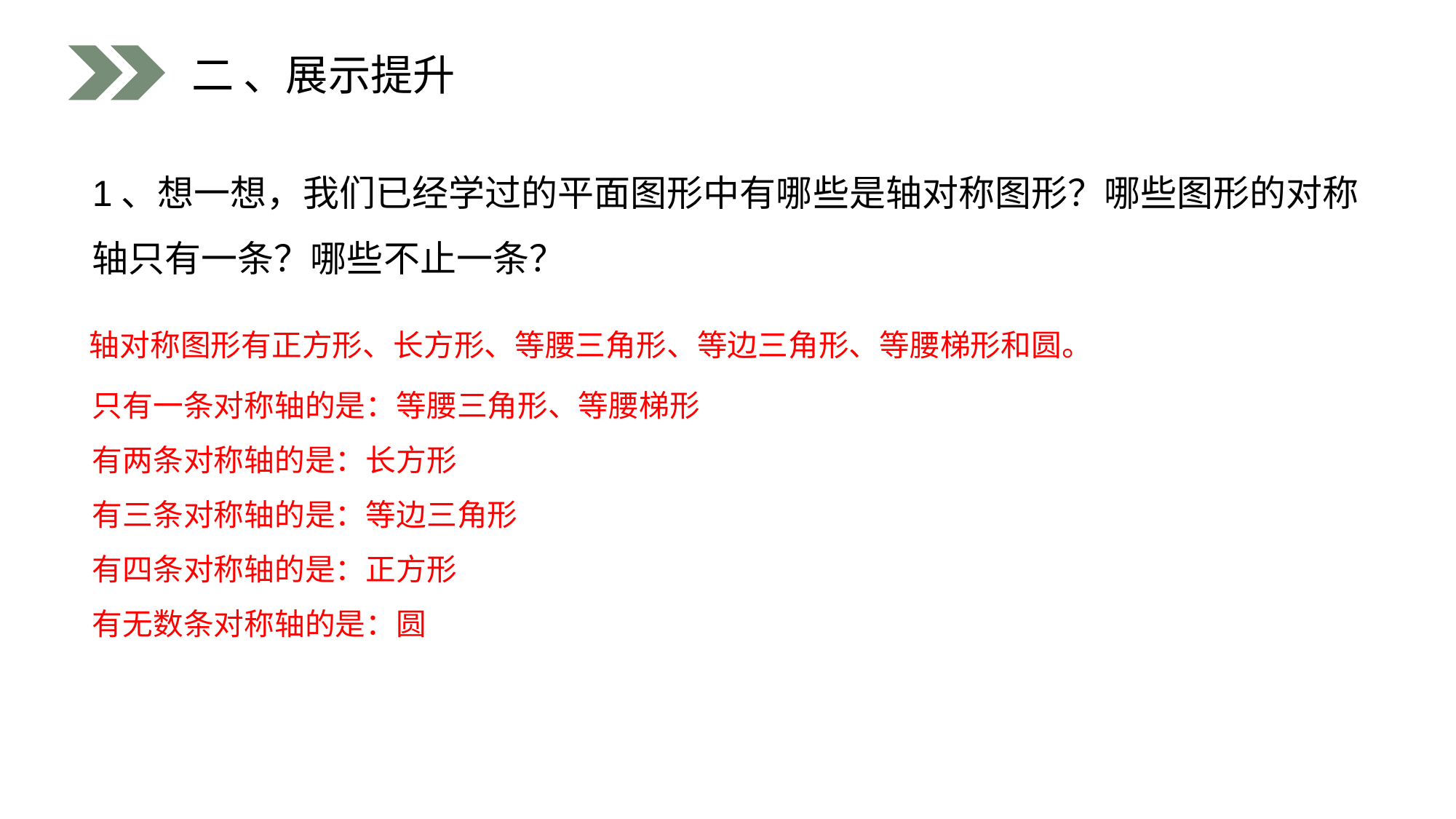

二 、展示提升
1、想一想，我们已经学过的平面图形中有哪些是轴对称图形？哪些图形的对称轴只有一条？哪些不止一条？
轴对称图形有正方形、长方形、等腰三角形、等边三角形、等腰梯形和圆。
只有一条对称轴的是：等腰三角形、等腰梯形
有两条对称轴的是：长方形
有三条对称轴的是：等边三角形
有四条对称轴的是：正方形
有无数条对称轴的是：圆